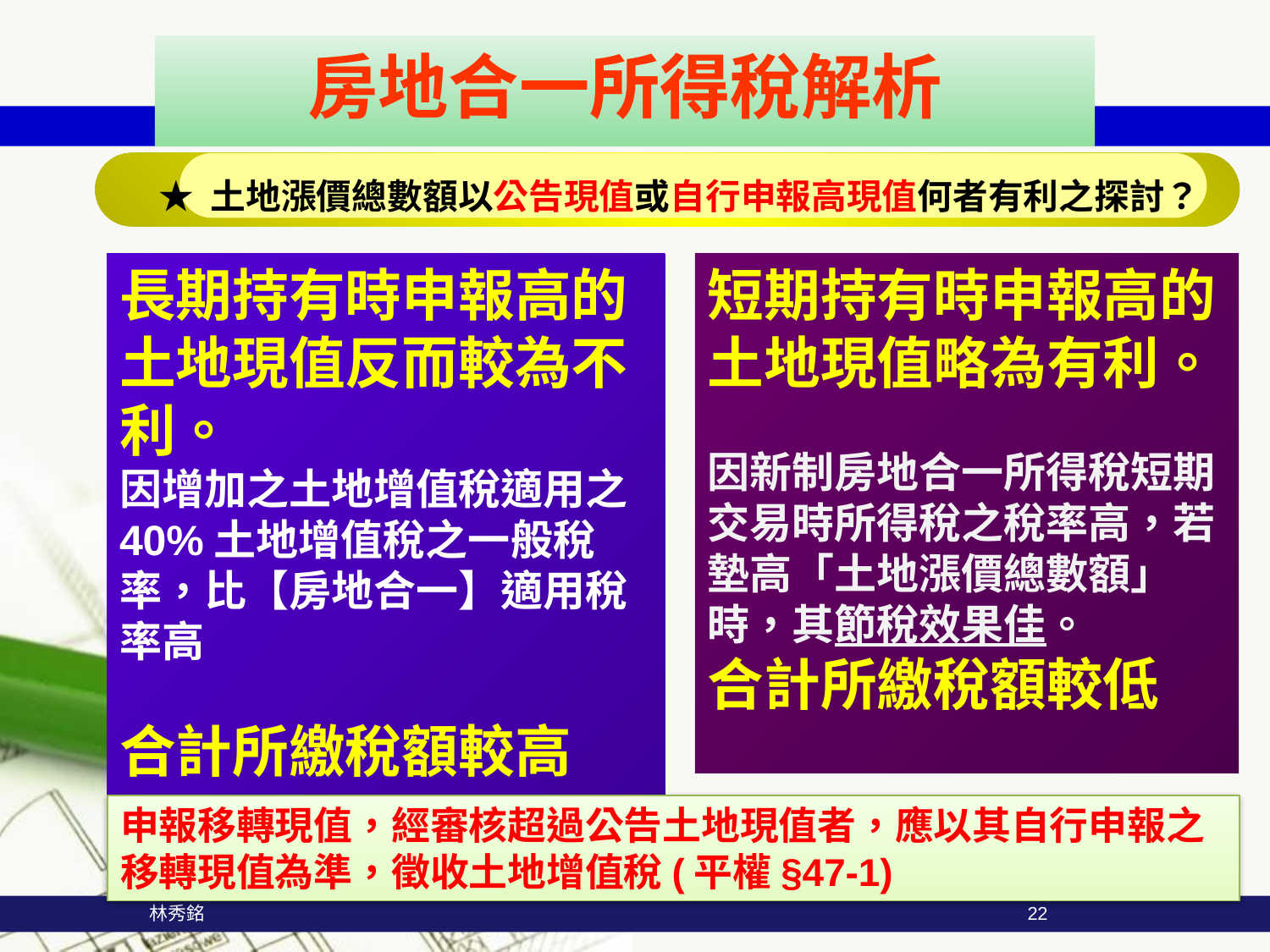

房地合一所得稅解析

  ★ 土地漲價總數額以公告現值或自行申報高現值何者有利之探討？
長期持有時申報高的土地現值反而較為不利。
因增加之土地增值稅適用之40%土地增值稅之一般稅率，比【房地合一】適用稅率高

合計所繳稅額較高

短期持有時申報高的土地現值略為有利。

因新制房地合一所得稅短期交易時所得稅之稅率高，若墊高「土地漲價總數額」時，其節稅效果佳。
合計所繳稅額較低

申報移轉現值，經審核超過公告土地現值者，應以其自行申報之移轉現值為準，徵收土地增值稅(平權§47-1)
                                 林秀銘
22